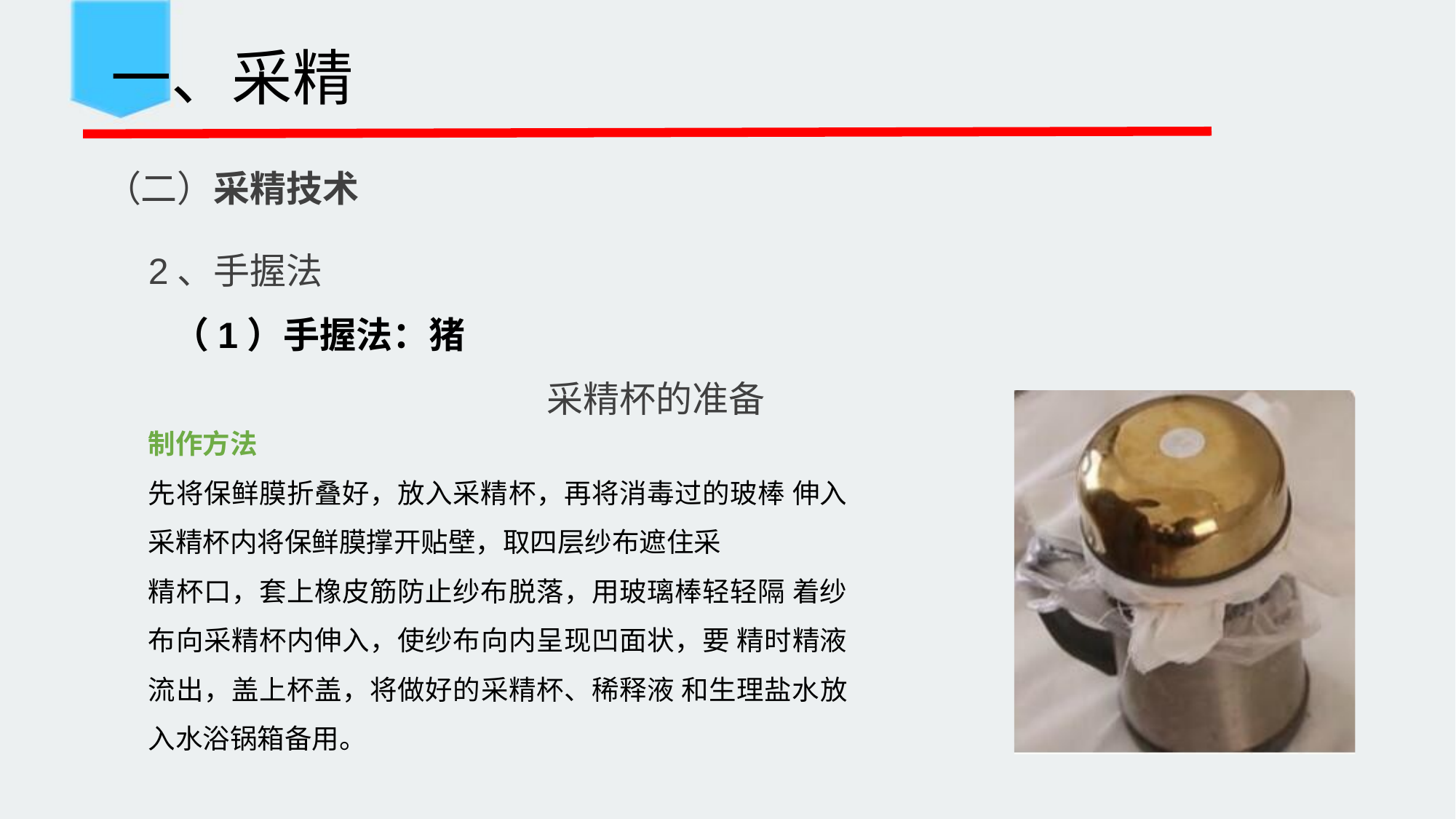

一、采精
  （二）采精技术

2、手握法
（1）手握法：猪

制作方法
先将保鲜膜折叠好，放入采精杯，再将消毒过的玻棒 伸入采精杯内将保鲜膜撑开贴壁，取四层纱布遮住采
精杯口，套上橡皮筋防止纱布脱落，用玻璃棒轻轻隔 着纱布向采精杯内伸入，使纱布向内呈现凹面状，要 精时精液流出，盖上杯盖，将做好的采精杯、稀释液 和生理盐水放入水浴锅箱备用。
采精杯的准备